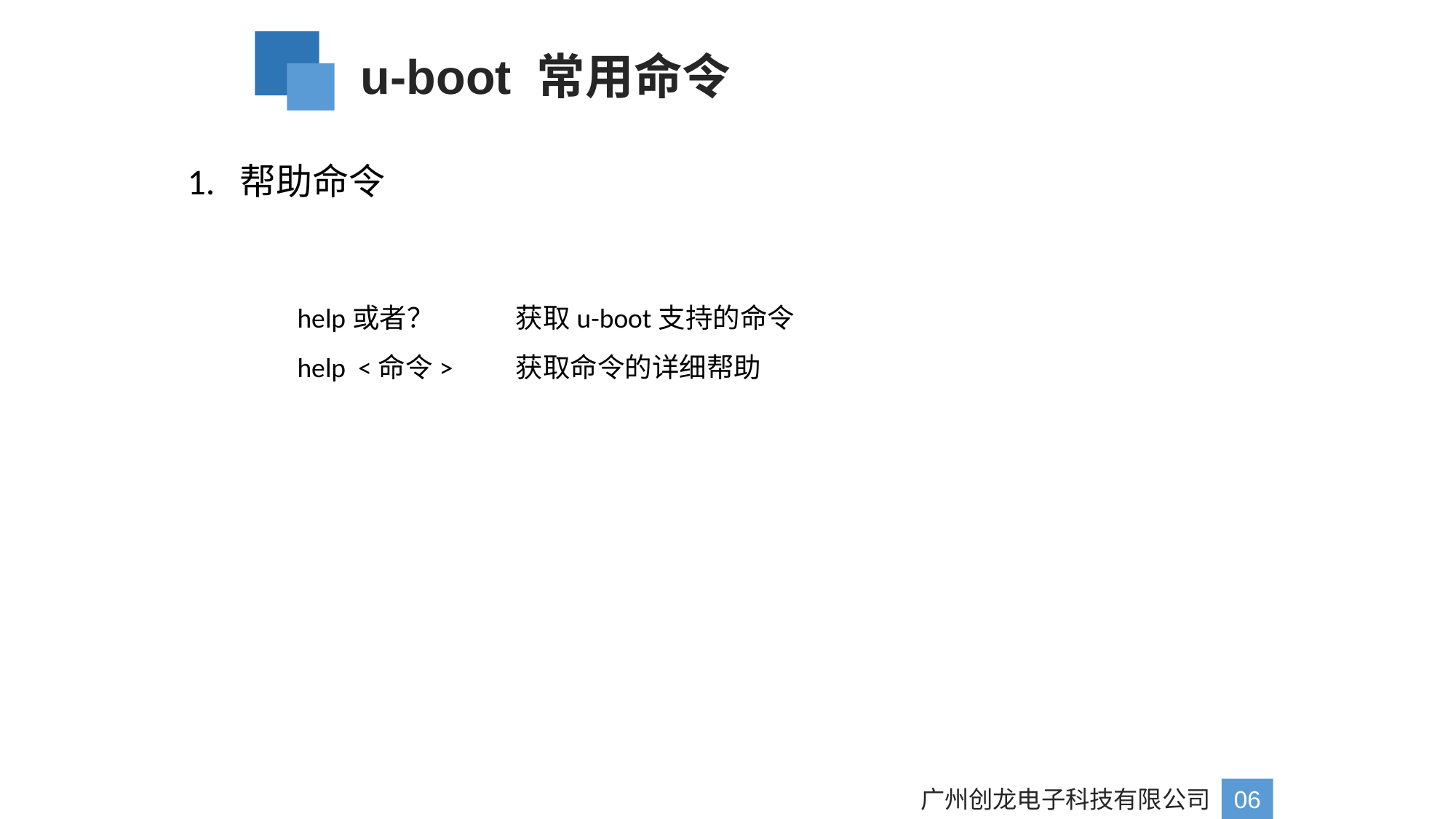

u-boot 常用命令
1.  帮助命令
help或者？	获取u-boot支持的命令
help  <命令>	获取命令的详细帮助
广州创龙电子科技有限公司
06